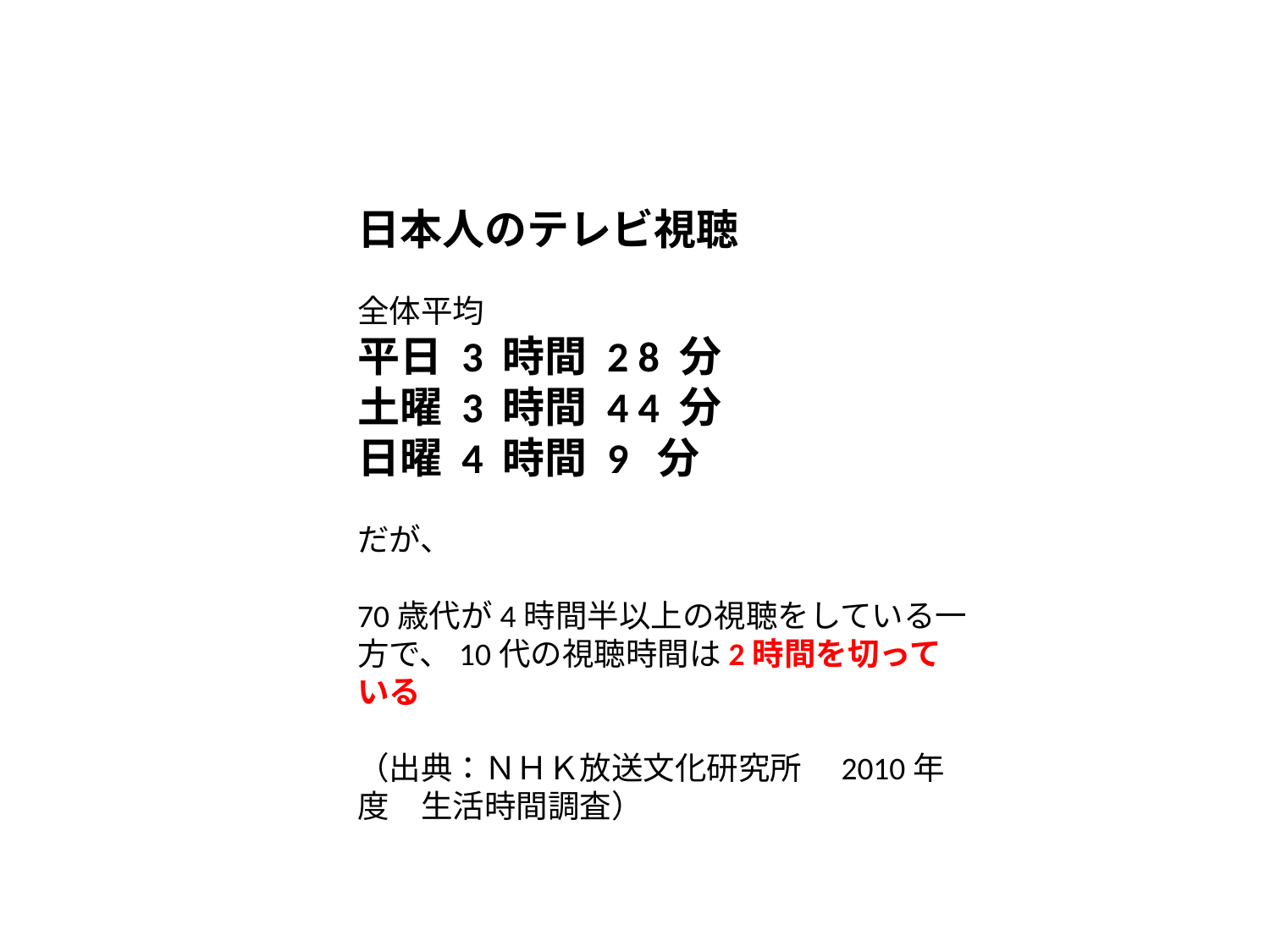

日本人のテレビ視聴

全体平均
平日 3 時間 2 8 分
土曜 3 時間 4 4 分
日曜 4 時間 9  分

だが、

70歳代が4時間半以上の視聴をしている一方で、10代の視聴時間は2時間を切っている

（出典：ＮＨＫ放送文化研究所　2010年度　生活時間調査）